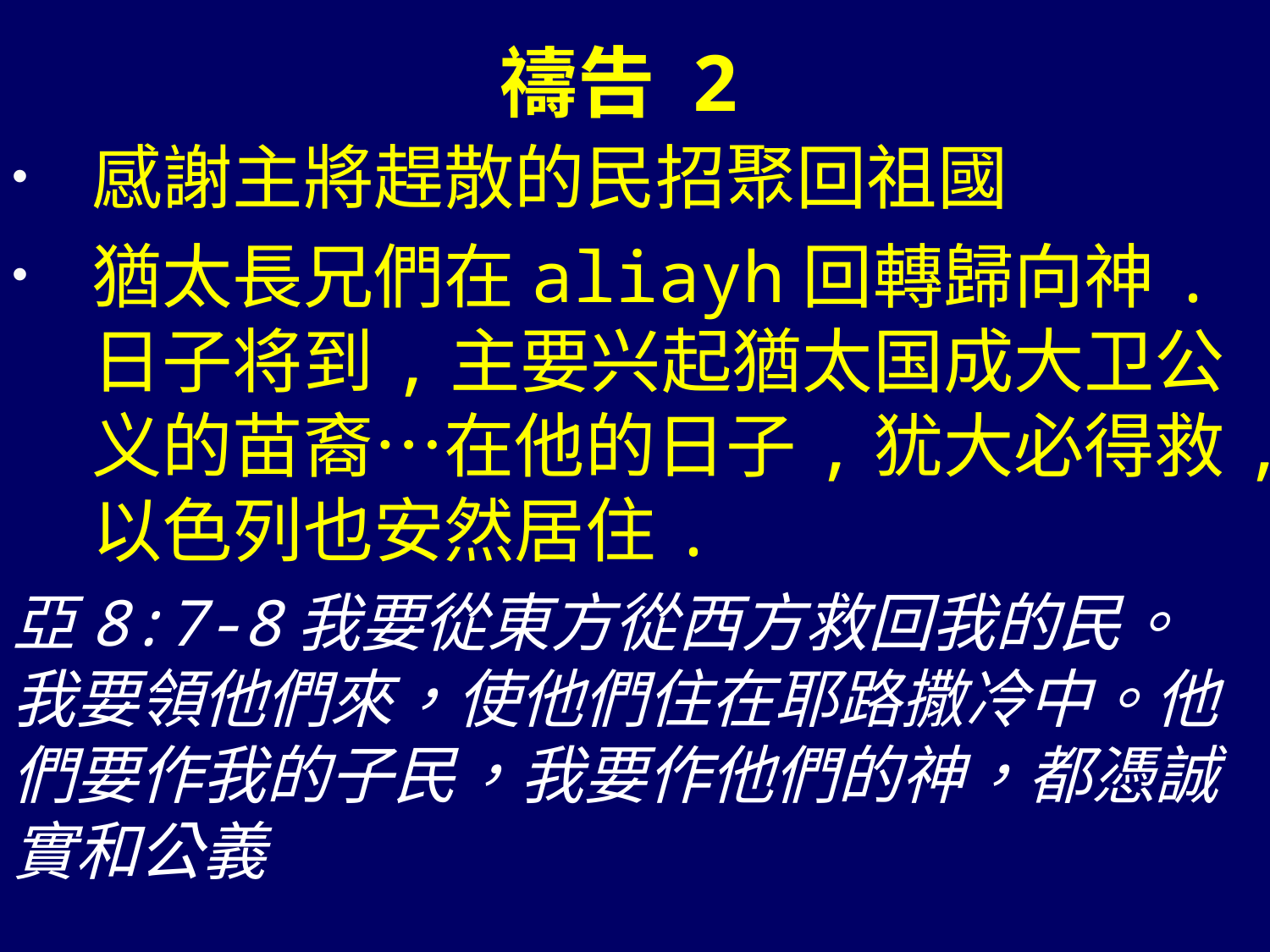

# 禱告 2
感謝主將趕散的民招聚回祖國
猶太長兄們在aliayh回轉歸向神.日子将到,主要兴起猶太国成大卫公义的苗裔…在他的日子,犹大必得救,以色列也安然居住.
亞8:7-8我要從東方從西方救回我的民。我要領他們來，使他們住在耶路撒冷中。他們要作我的子民，我要作他們的神，都憑誠實和公義